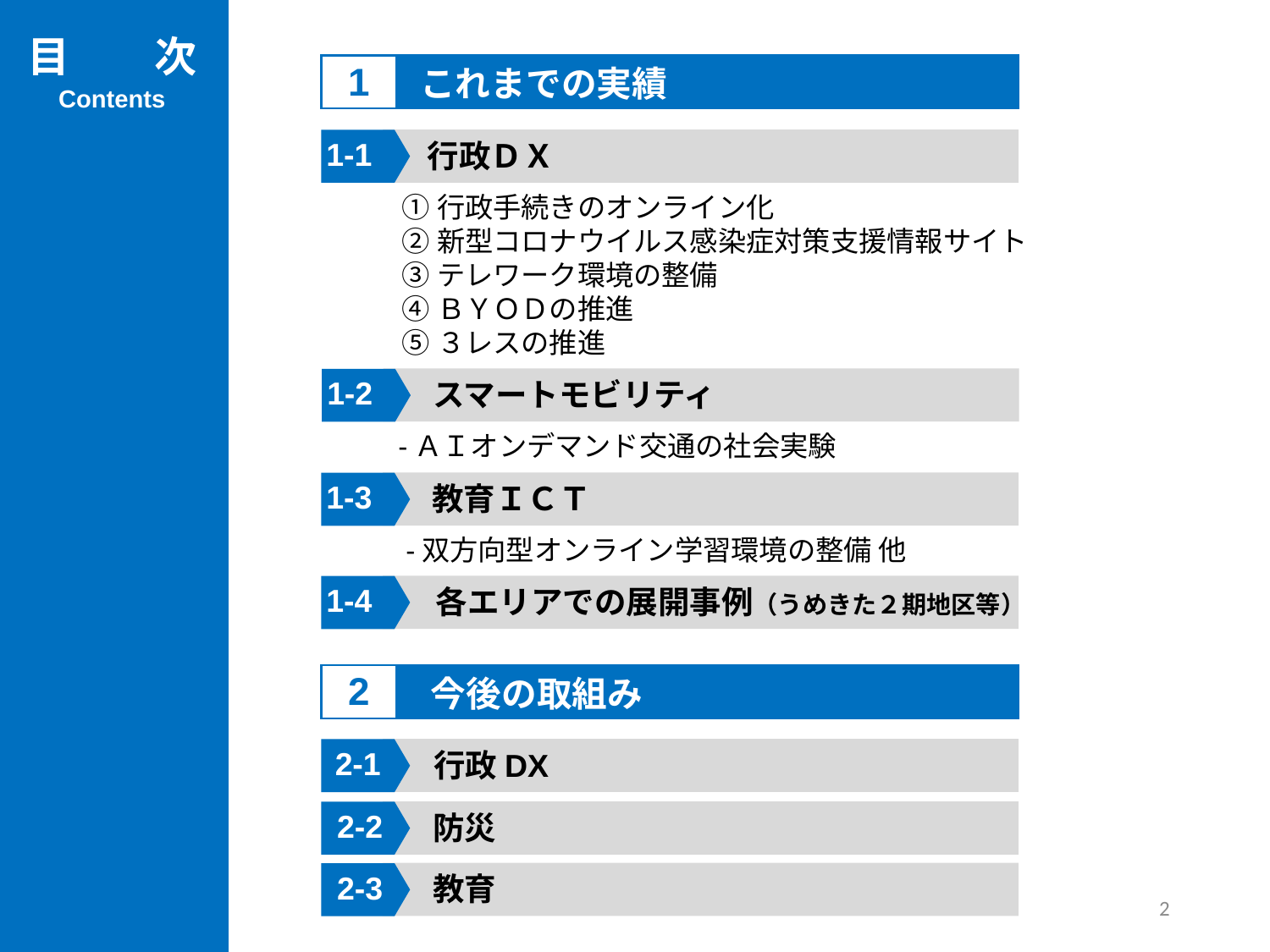

目　　次
1

これまでの実績
Contents
1-1

行政ＤＸ

①行政手続きのオンライン化
②新型コロナウイルス感染症対策支援情報サイト
③テレワーク環境の整備
④ＢＹＯＤの推進
⑤３レスの推進
1-2

スマートモビリティ

 -ＡＩオンデマンド交通の社会実験

1-3

教育ＩＣＴ

  -双方向型オンライン学習環境の整備 他
1-4

各エリアでの展開事例（うめきた２期地区等）

2

今後の取組み
2-1

行政DX

2-2

防災

2-3

教育

2